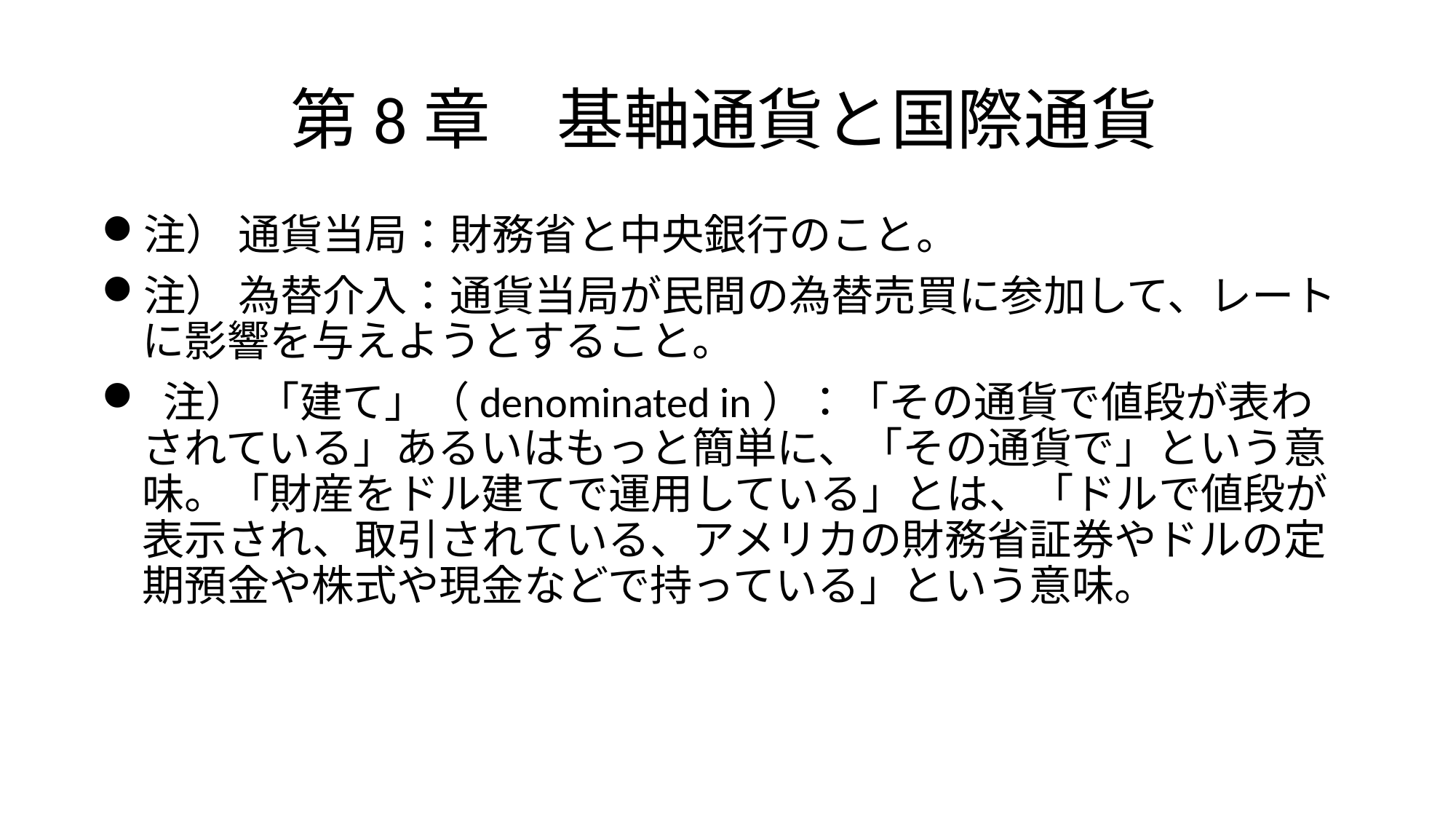

# 第8章　基軸通貨と国際通貨
注） 通貨当局：財務省と中央銀行のこと。
注） 為替介入：通貨当局が民間の為替売買に参加して、レートに影響を与えようとすること。
 注） 「建て」（denominated in）：「その通貨で値段が表わされている」あるいはもっと簡単に、「その通貨で」という意味。「財産をドル建てで運用している」とは、「ドルで値段が表示され、取引されている、アメリカの財務省証券やドルの定期預金や株式や現金などで持っている」という意味。